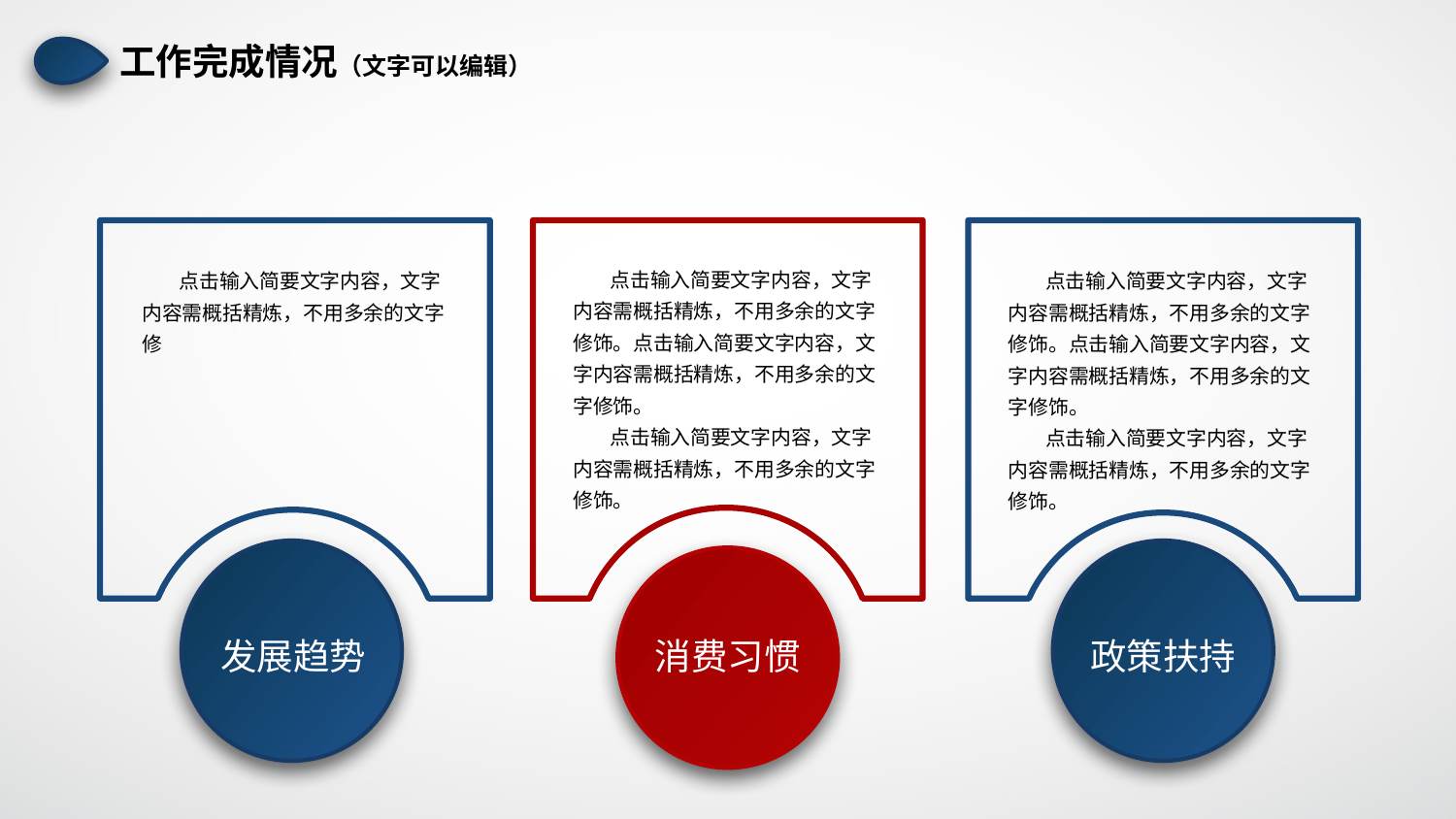

工作完成情况（文字可以编辑）

       点击输入简要文字内容，文字内容需概括精炼，不用多余的文字修饰。点击输入简要文字内容，文字内容需概括精炼，不用多余的文字修饰。
       点击输入简要文字内容，文字内容需概括精炼，不用多余的文字修饰。
       点击输入简要文字内容，文字内容需概括精炼，不用多余的文字修
       点击输入简要文字内容，文字内容需概括精炼，不用多余的文字修饰。点击输入简要文字内容，文字内容需概括精炼，不用多余的文字修饰。
       点击输入简要文字内容，文字内容需概括精炼，不用多余的文字修饰。

发展趋势
消费习惯
政策扶持